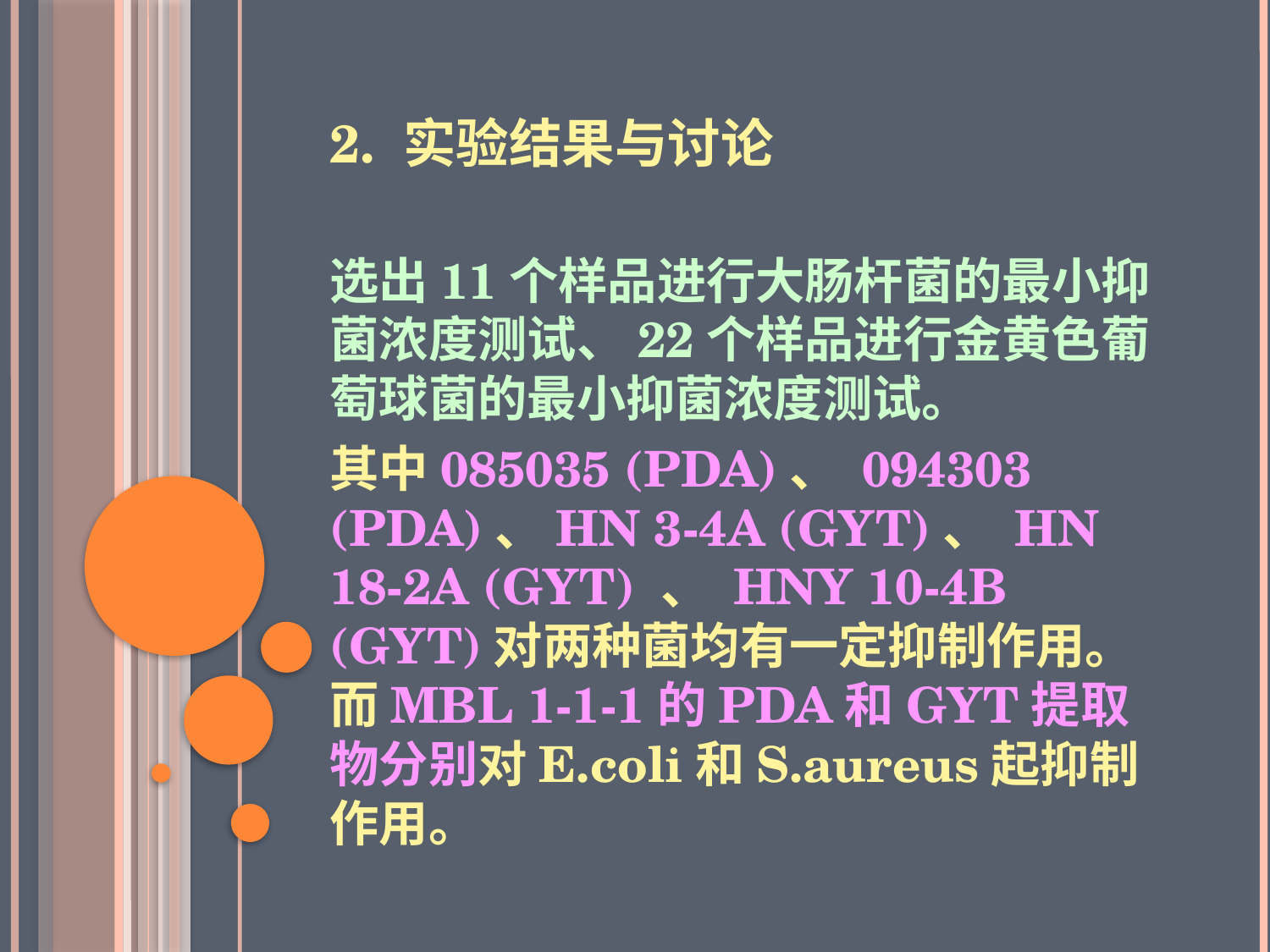

# 2. 实验结果与讨论
选出11个样品进行大肠杆菌的最小抑菌浓度测试、22个样品进行金黄色葡萄球菌的最小抑菌浓度测试。
其中085035 (PDA)、 094303 (PDA)、HN 3-4A (GYT)、 HN 18-2A (GYT) 、 HNY 10-4B (GYT)对两种菌均有一定抑制作用。而MBL 1-1-1的PDA和GYT提取物分别对E.coli和S.aureus起抑制作用。